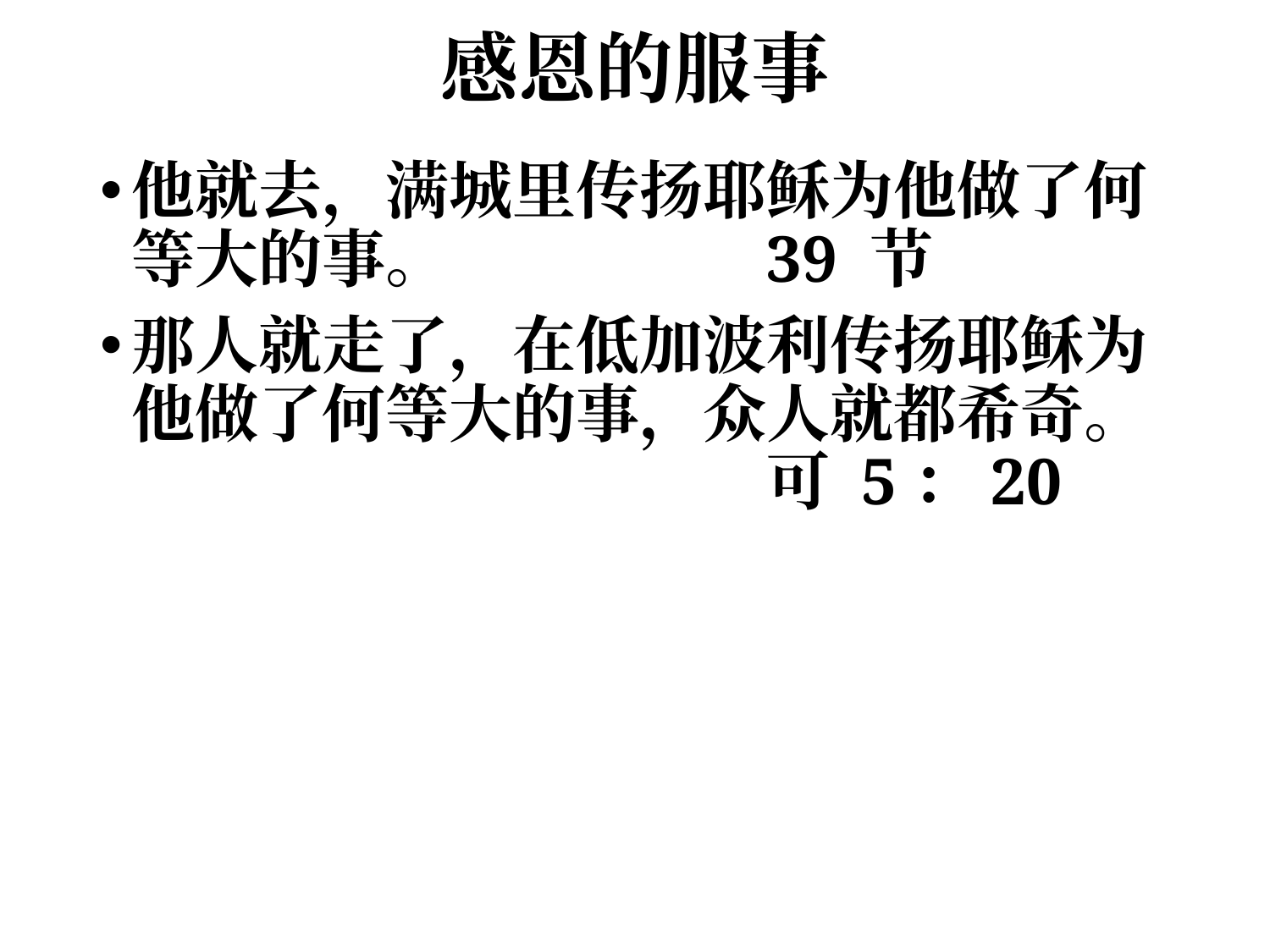

# 感恩的服事
他就去，满城里传扬耶稣为他做了何等大的事。			39 节
那人就走了，在低加波利传扬耶稣为他做了何等大的事，众人就都希奇。					可 5：20